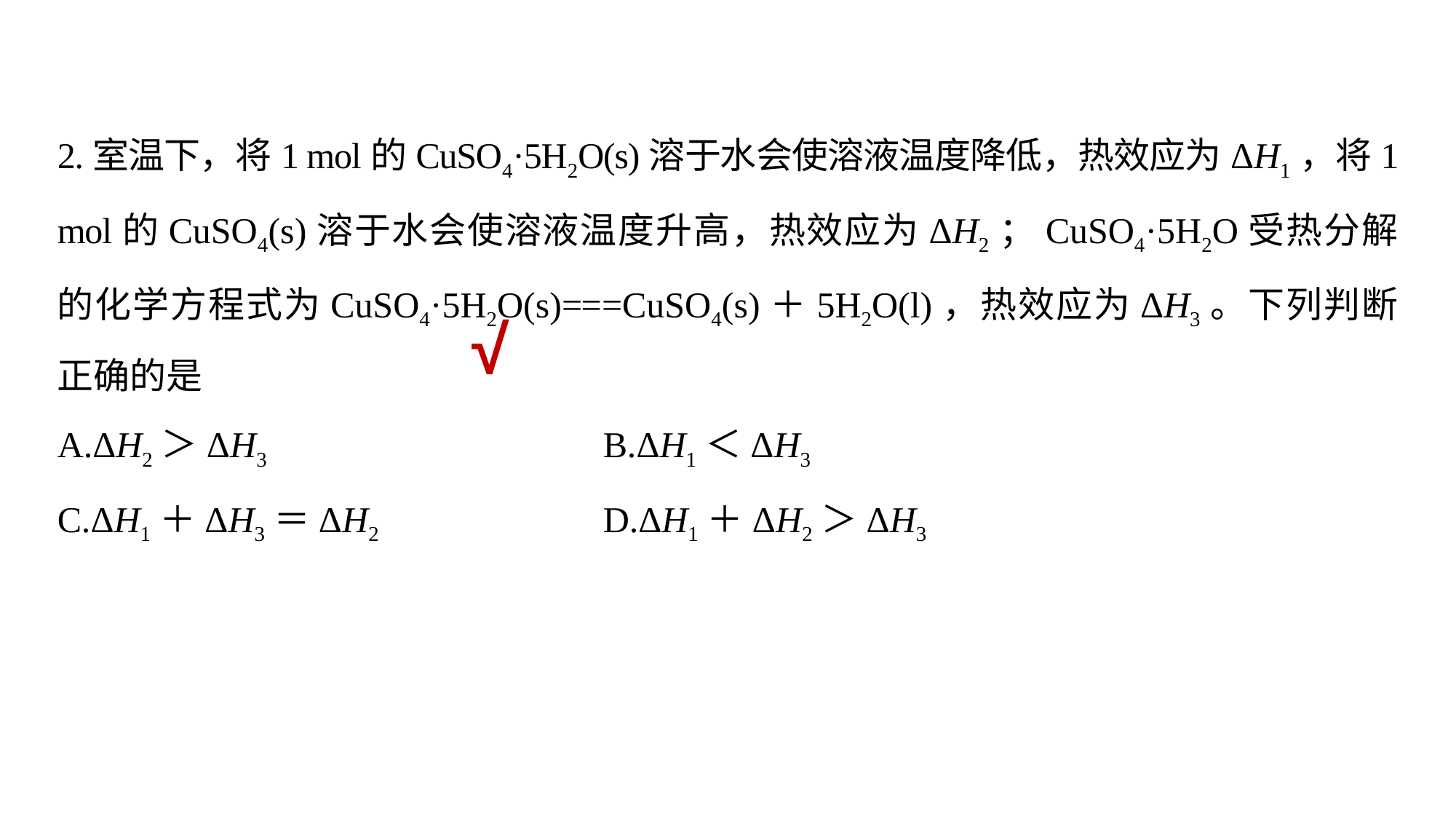

2.室温下，将1 mol的CuSO4·5H2O(s)溶于水会使溶液温度降低，热效应为ΔH1，将1 mol的CuSO4(s)溶于水会使溶液温度升高，热效应为ΔH2；CuSO4·5H2O受热分解的化学方程式为CuSO4·5H2O(s)===CuSO4(s)＋5H2O(l)，热效应为ΔH3。下列判断正确的是
A.ΔH2＞ΔH3  			B.ΔH1＜ΔH3
C.ΔH1＋ΔH3＝ΔH2  		D.ΔH1＋ΔH2＞ΔH3
√